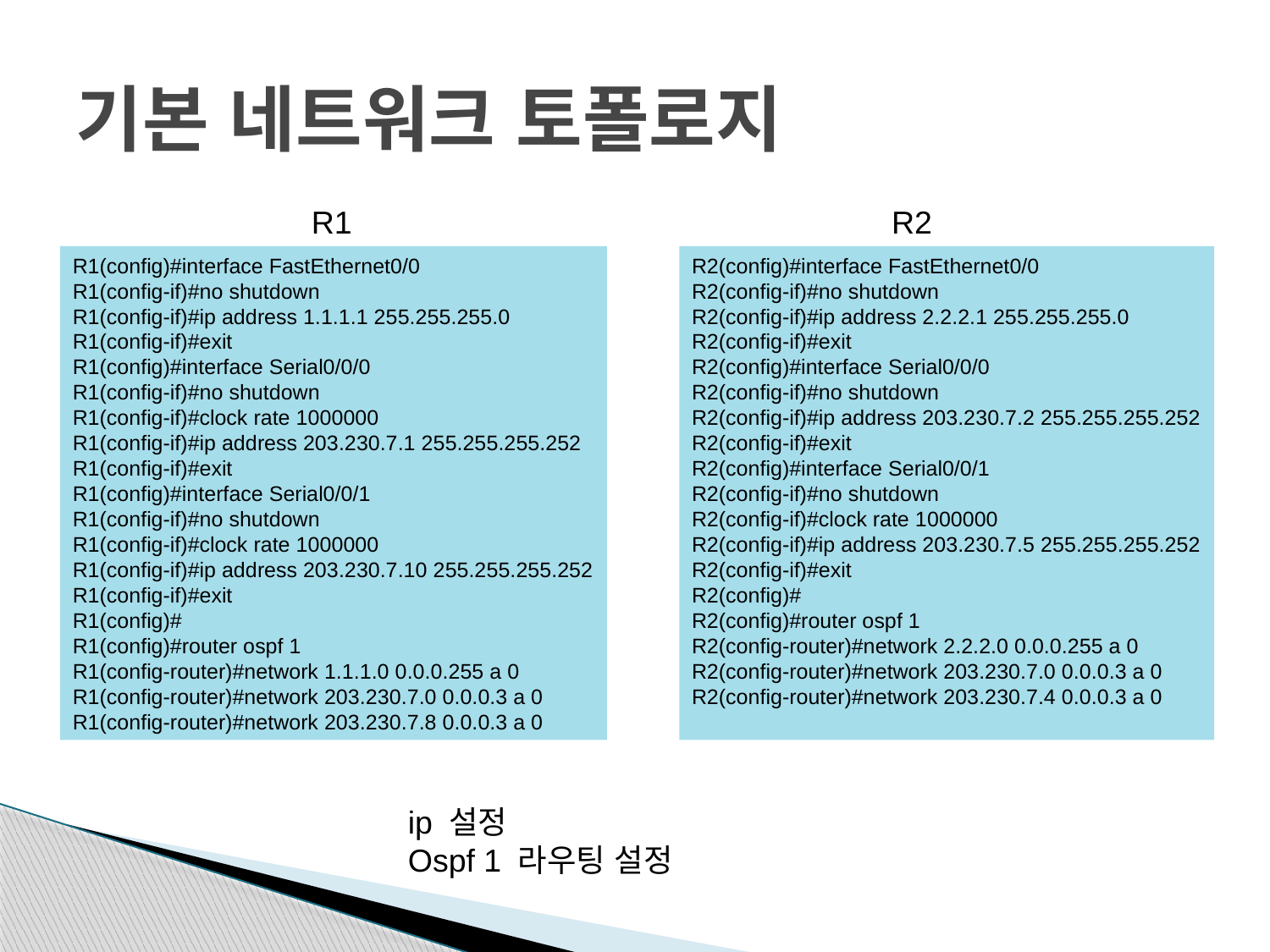

# 기본 네트워크 토폴로지
R1
R2
R1(config)#interface FastEthernet0/0
R1(config-if)#no shutdown
R1(config-if)#ip address 1.1.1.1 255.255.255.0
R1(config-if)#exit
R1(config)#interface Serial0/0/0
R1(config-if)#no shutdown
R1(config-if)#clock rate 1000000
R1(config-if)#ip address 203.230.7.1 255.255.255.252
R1(config-if)#exit
R1(config)#interface Serial0/0/1
R1(config-if)#no shutdown
R1(config-if)#clock rate 1000000
R1(config-if)#ip address 203.230.7.10 255.255.255.252
R1(config-if)#exit
R1(config)#
R1(config)#router ospf 1
R1(config-router)#network 1.1.1.0 0.0.0.255 a 0
R1(config-router)#network 203.230.7.0 0.0.0.3 a 0
R1(config-router)#network 203.230.7.8 0.0.0.3 a 0
R2(config)#interface FastEthernet0/0
R2(config-if)#no shutdown
R2(config-if)#ip address 2.2.2.1 255.255.255.0
R2(config-if)#exit
R2(config)#interface Serial0/0/0
R2(config-if)#no shutdown
R2(config-if)#ip address 203.230.7.2 255.255.255.252
R2(config-if)#exit
R2(config)#interface Serial0/0/1
R2(config-if)#no shutdown
R2(config-if)#clock rate 1000000
R2(config-if)#ip address 203.230.7.5 255.255.255.252
R2(config-if)#exit
R2(config)#
R2(config)#router ospf 1
R2(config-router)#network 2.2.2.0 0.0.0.255 a 0
R2(config-router)#network 203.230.7.0 0.0.0.3 a 0
R2(config-router)#network 203.230.7.4 0.0.0.3 a 0

ip 설정
Ospf 1 라우팅 설정